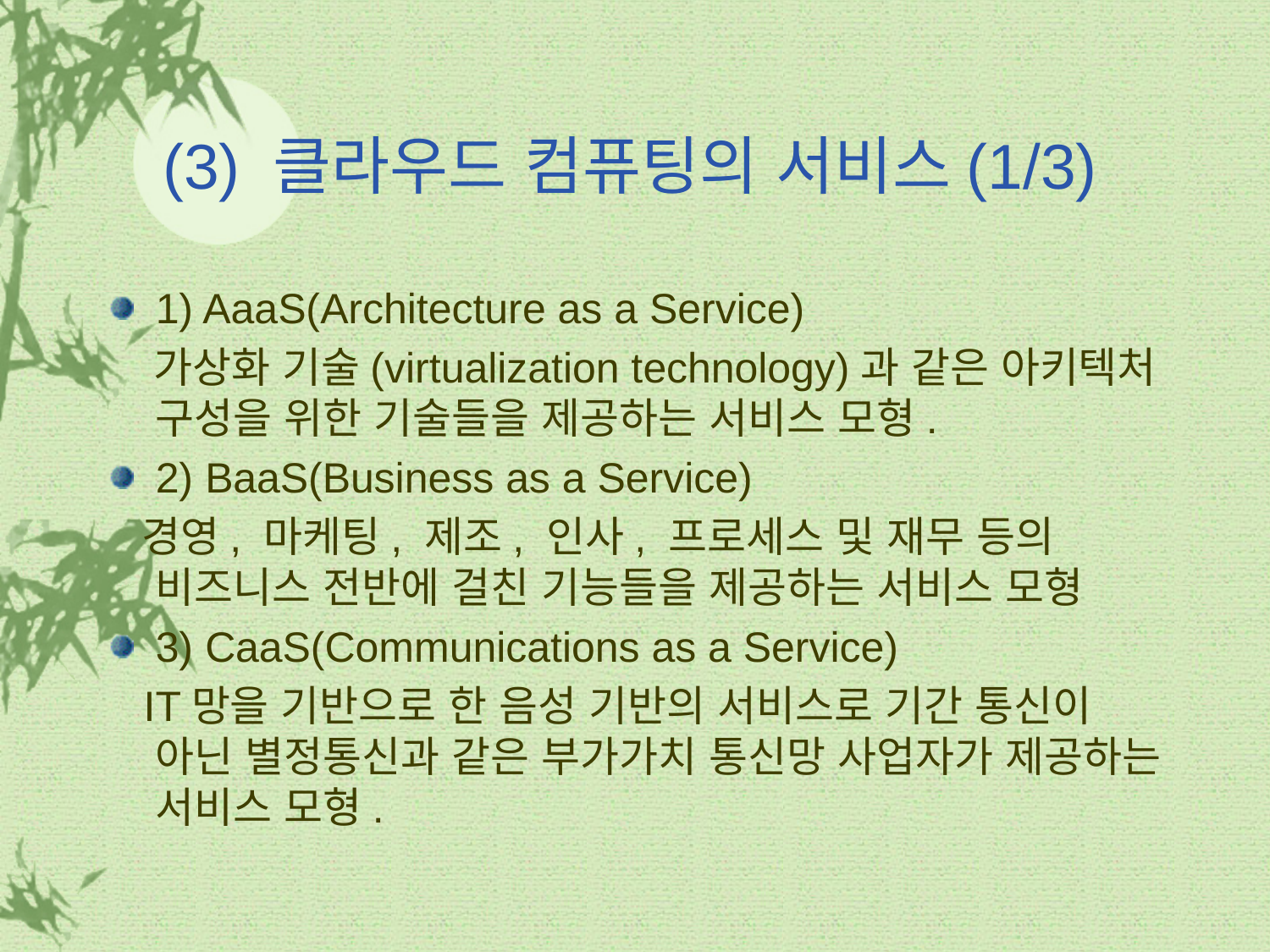

# (3) 클라우드 컴퓨팅의 서비스(1/3)
1) AaaS(Architecture as a Service)
   가상화 기술(virtualization technology)과 같은 아키텍처 구성을 위한 기술들을 제공하는 서비스 모형.
2) BaaS(Business as a Service)
  경영, 마케팅, 제조, 인사, 프로세스 및 재무 등의 비즈니스 전반에 걸친 기능들을 제공하는 서비스 모형
3) CaaS(Communications as a Service)
   IT망을 기반으로 한 음성 기반의 서비스로 기간 통신이 아닌 별정통신과 같은 부가가치 통신망 사업자가 제공하는 서비스 모형.